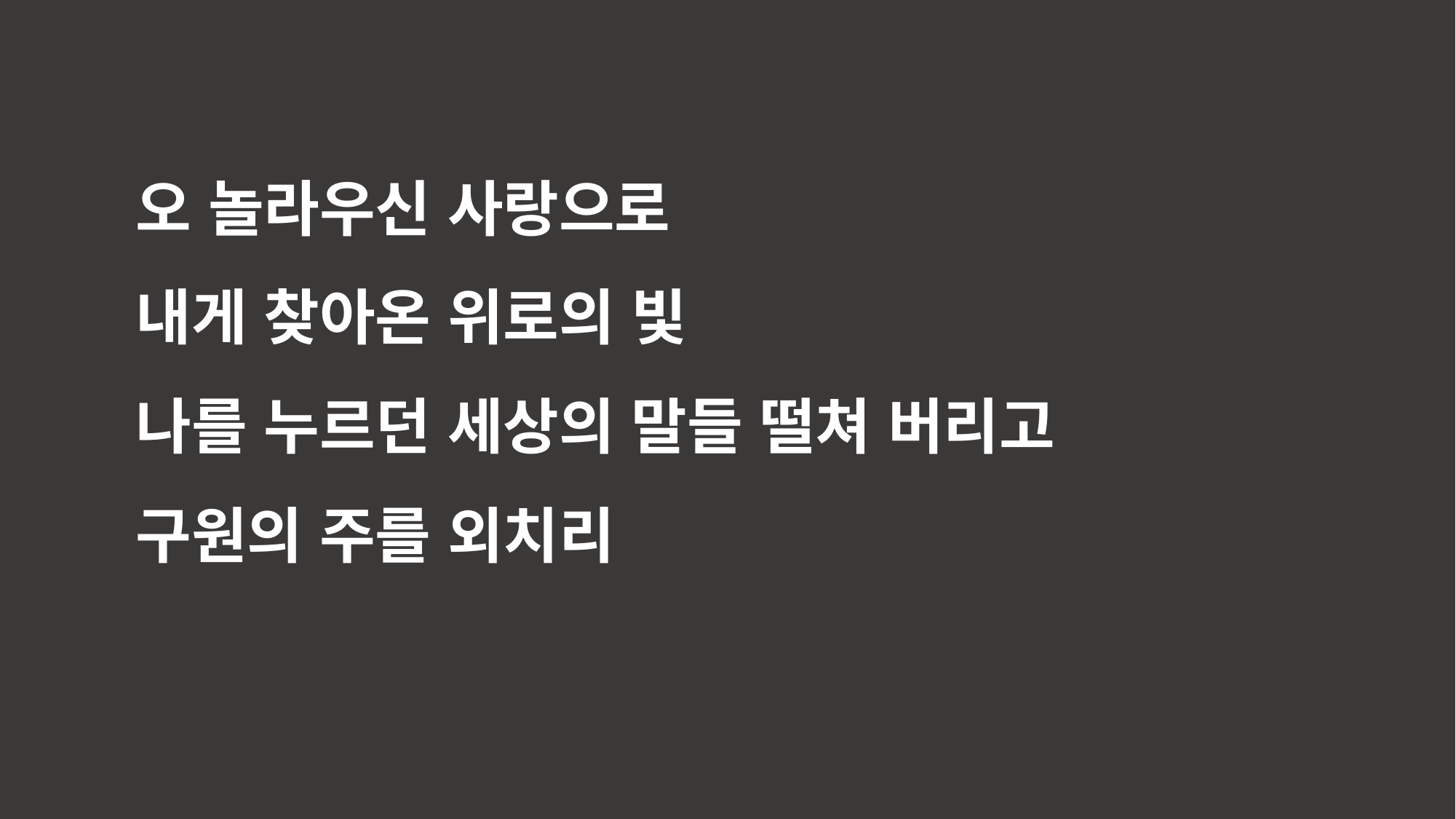

오 놀라우신 사랑으로
내게 찾아온 위로의 빛
나를 누르던 세상의 말들 떨쳐 버리고
구원의 주를 외치리